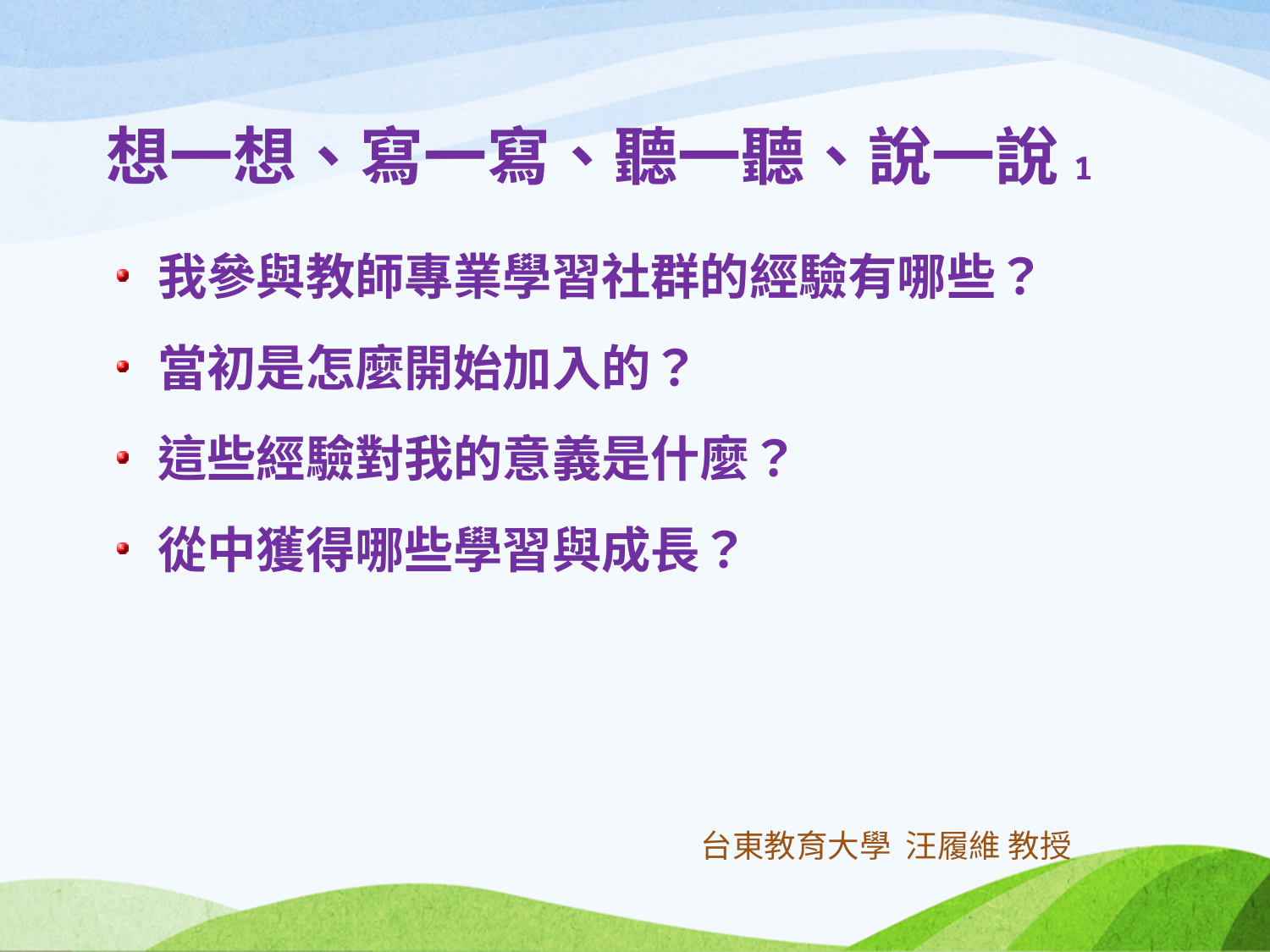

# 想一想、寫一寫、聽一聽、說一說1
我參與教師專業學習社群的經驗有哪些？
當初是怎麼開始加入的？
這些經驗對我的意義是什麼？
從中獲得哪些學習與成長？
台東教育大學  汪履維 教授